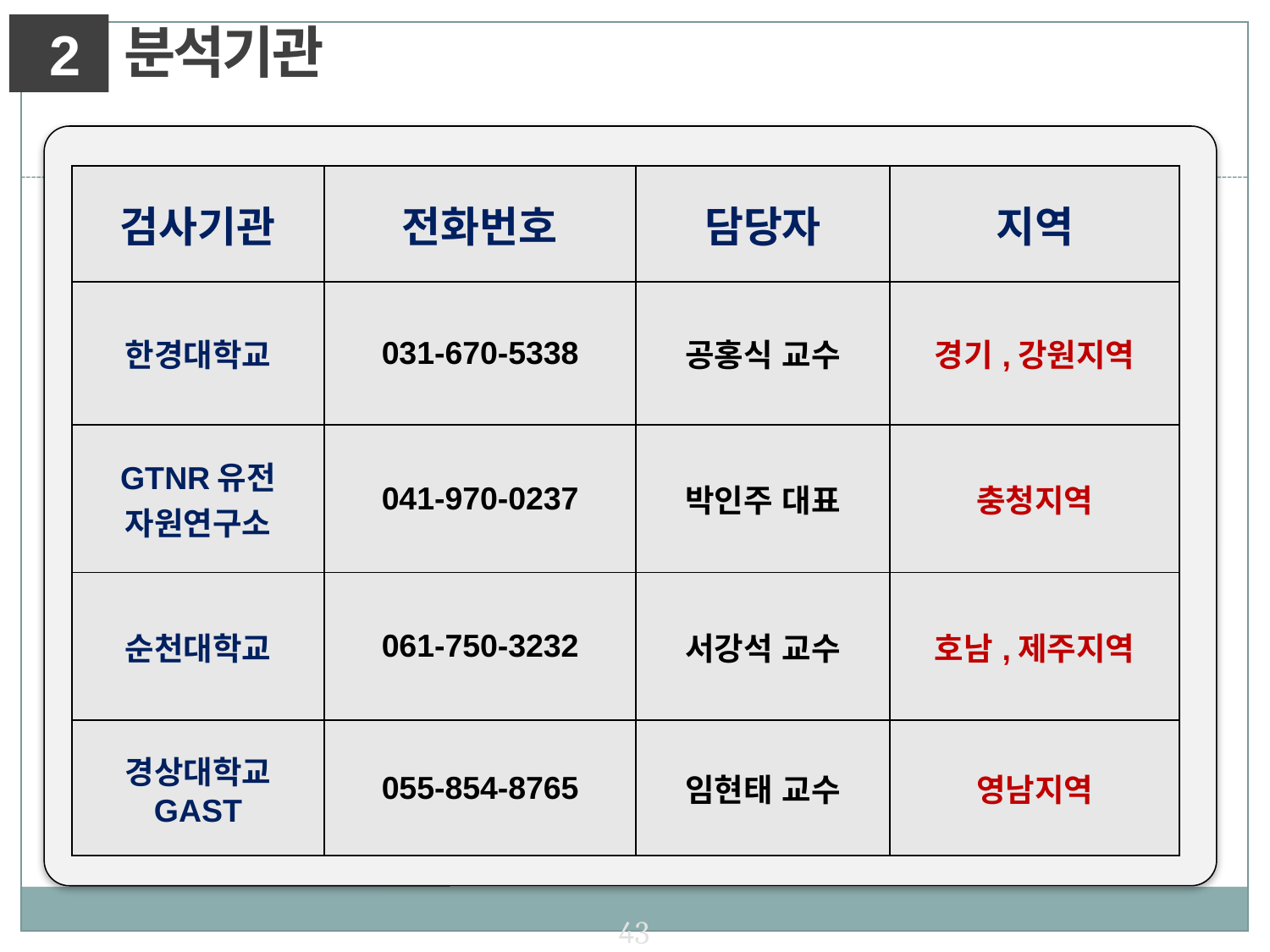

분석기관
2

| 검사기관 | 전화번호 | 담당자 | 지역 |
| --- | --- | --- | --- |
| 한경대학교 | 031-670-5338 | 공홍식 교수 | 경기,강원지역 |
| GTNR유전 자원연구소 | 041-970-0237 | 박인주 대표 | 충청지역 |
| 순천대학교 | 061-750-3232 | 서강석 교수 | 호남,제주지역 |
| 경상대학교 GAST | 055-854-8765 | 임현태 교수 | 영남지역 |
43